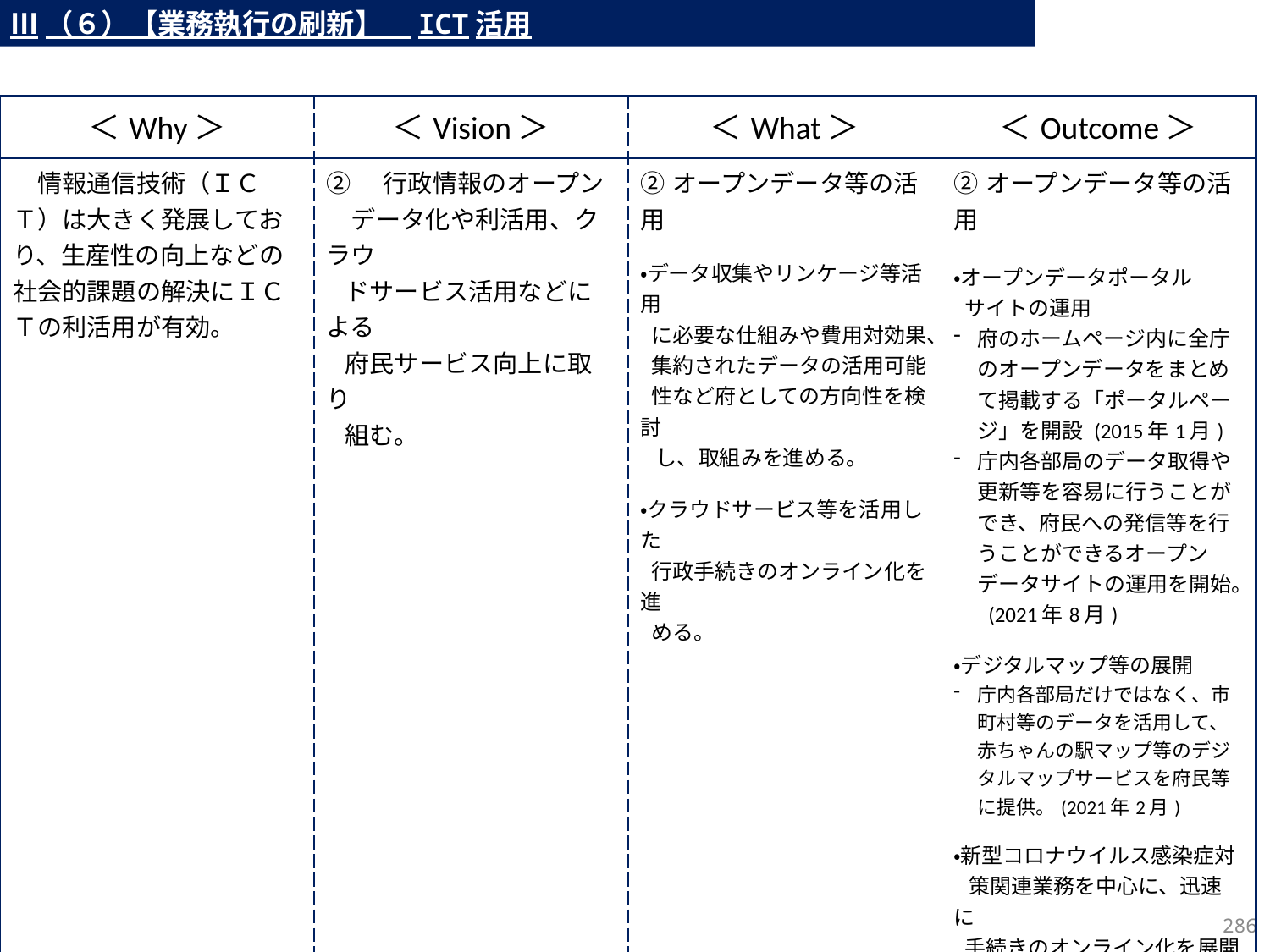

Ⅲ（６）【業務執行の刷新】　ICT活用
| ＜Why＞ | ＜Vision＞ | ＜What＞ | ＜Outcome＞ |
| --- | --- | --- | --- |
| 情報通信技術（ＩＣＴ）は大きく発展しており、生産性の向上などの社会的課題の解決にＩＣＴの利活用が有効。 | ②　行政情報のオープン 　データ化や利活用、クラウ ドサービス活用などによる 府民サービス向上に取り 組む。 | ②オープンデータ等の活用　 ・データ収集やリンケージ等活用 に必要な仕組みや費用対効果、 集約されたデータの活用可能 性など府としての方向性を検討 し、取組みを進める。 ・クラウドサービス等を活用した 行政手続きのオンライン化を進 める。 | ②オープンデータ等の活用 ・オープンデータポータル サイトの運用 府のホームページ内に全庁のオープンデータをまとめて掲載する「ポータルページ」を開設 (2015年1月) 庁内各部局のデータ取得や更新等を容易に行うことができ、府民への発信等を行うことができるオープンデータサイトの運用を開始。 (2021年8月) ・デジタルマップ等の展開 庁内各部局だけではなく、市町村等のデータを活用して、赤ちゃんの駅マップ等のデジタルマップサービスを府民等に提供。(2021年2月) ・新型コロナウイルス感染症対 策関連業務を中心に、迅速に 手続きのオンライン化を展開し、 府民の利便性が向上（2020年4 月～） |
286